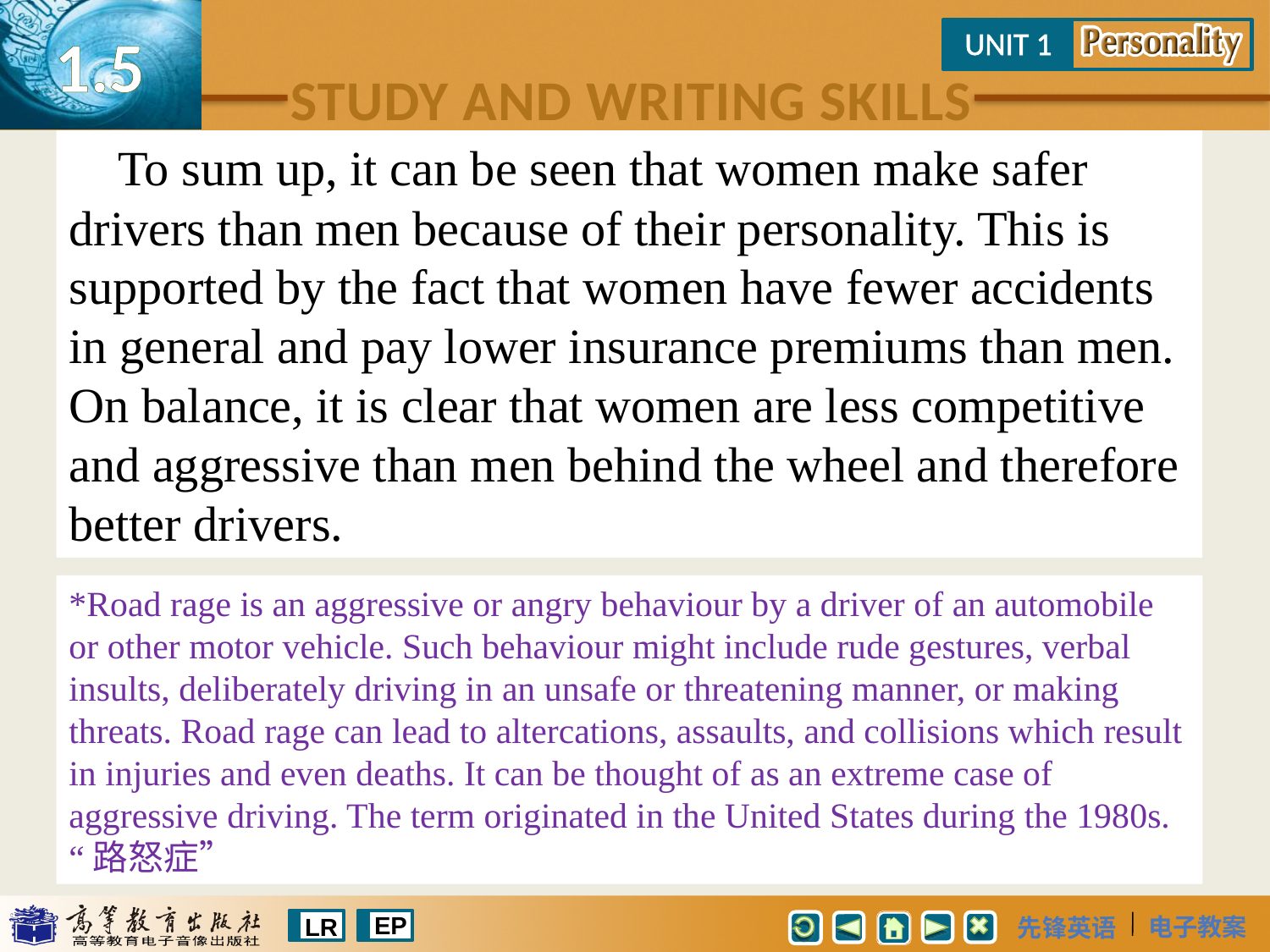

To sum up, it can be seen that women make safer drivers than men because of their personality. This is supported by the fact that women have fewer accidents in general and pay lower insurance premiums than men. On balance, it is clear that women are less competitive and aggressive than men behind the wheel and therefore better drivers.
*Road rage is an aggressive or angry behaviour by a driver of an automobile or other motor vehicle. Such behaviour might include rude gestures, verbal insults, deliberately driving in an unsafe or threatening manner, or making threats. Road rage can lead to altercations, assaults, and collisions which result in injuries and even deaths. It can be thought of as an extreme case of aggressive driving. The term originated in the United States during the 1980s. “路怒症”